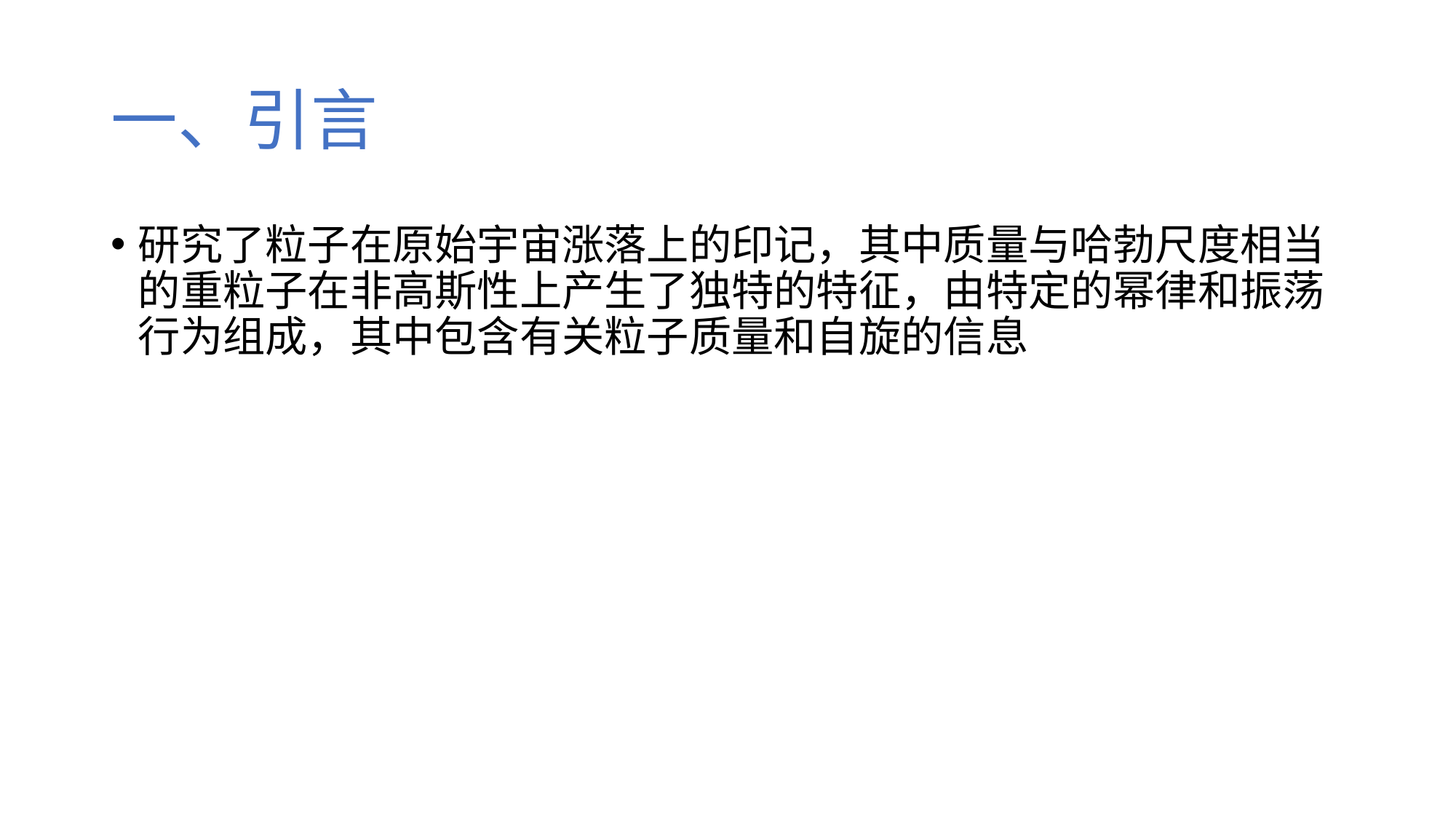

# 一、引言
研究了粒子在原始宇宙涨落上的印记，其中质量与哈勃尺度相当的重粒子在非高斯性上产生了独特的特征，由特定的幂律和振荡行为组成，其中包含有关粒子质量和自旋的信息